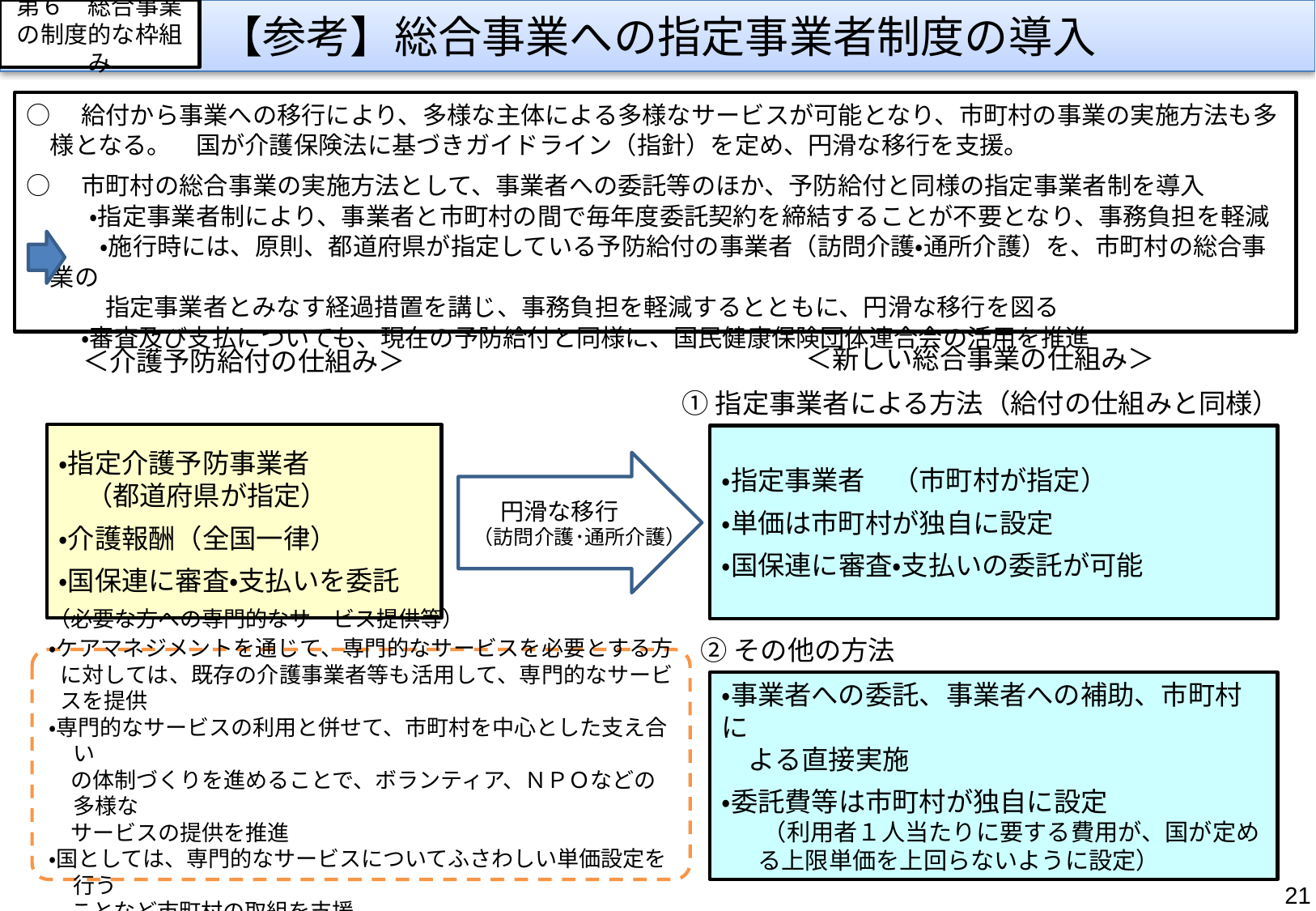

【参考】総合事業への指定事業者制度の導入
第６　総合事業の制度的な枠組み
○　給付から事業への移行により、多様な主体による多様なサービスが可能となり、市町村の事業の実施方法も多様となる。　国が介護保険法に基づきガイドライン（指針）を定め、円滑な移行を支援。
○　市町村の総合事業の実施方法として、事業者への委託等のほか、予防給付と同様の指定事業者制を導入
      　・指定事業者制により、事業者と市町村の間で毎年度委託契約を締結することが不要となり、事務負担を軽減
　　　・施行時には、原則、都道府県が指定している予防給付の事業者（訪問介護・通所介護）を、市町村の総合事業の
　　 　指定事業者とみなす経過措置を講じ、事務負担を軽減するとともに、円滑な移行を図る
         ・審査及び支払についても、現在の予防給付と同様に、国民健康保険団体連合会の活用を推進

＜新しい総合事業の仕組み＞
＜介護予防給付の仕組み＞
①指定事業者による方法（給付の仕組みと同様）
・指定介護予防事業者
　（都道府県が指定）
・介護報酬（全国一律）
・国保連に審査・支払いを委託
・指定事業者　（市町村が指定）
・単価は市町村が独自に設定
・国保連に審査・支払いの委託が可能
円滑な移行
　　（訪問介護･通所介護）
②その他の方法
（必要な方への専門的なサービス提供等）
・ケアマネジメントを通じて、専門的なサービスを必要とする方に対しては、既存の介護事業者等も活用して、専門的なサービスを提供
・専門的なサービスの利用と併せて、市町村を中心とした支え合い
　の体制づくりを進めることで、ボランティア、ＮＰＯなどの多様な
　サービスの提供を推進
・国としては、専門的なサービスについてふさわしい単価設定を行う
　ことなど市町村の取組を支援
・事業者への委託、事業者への補助、市町村に
　よる直接実施
・委託費等は市町村が独自に設定
　　（利用者１人当たりに要する費用が、国が定める上限単価を上回らないように設定）
21